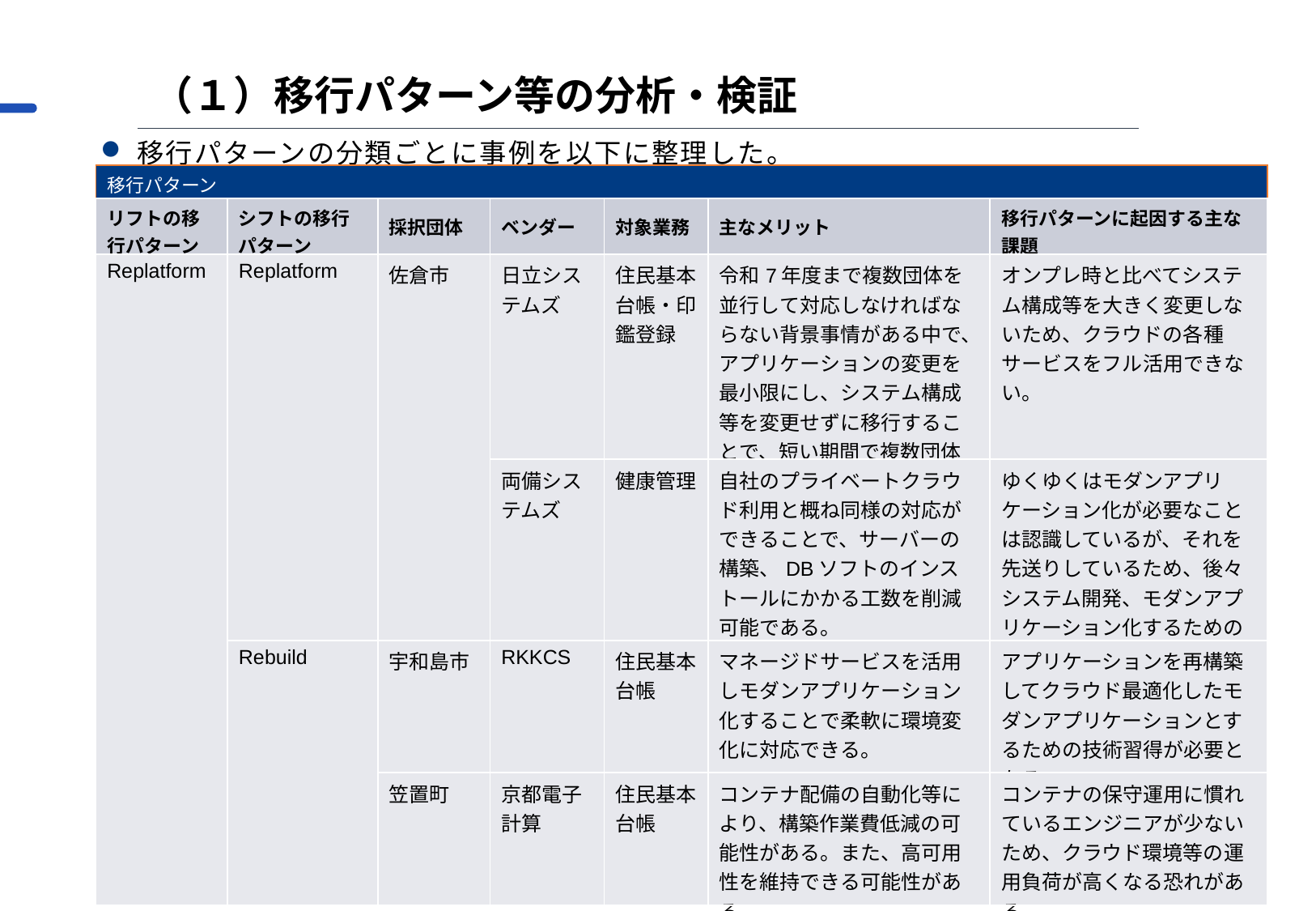

（１）移行パターン等の分析・検証
移行パターンの分類ごとに事例を以下に整理した。
| 移行パターン | 移行パターン |  |  |  |  |  |
| --- | --- | --- | --- | --- | --- | --- |
| リフトの移行パターン | シフトの移行 パターン | 採択団体 | ベンダー | 対象業務 | 主なメリット | 移行パターンに起因する主な課題 |
| Replatform | Replatform | 佐倉市 | 日立システムズ | 住民基本台帳・印鑑登録 | 令和7年度まで複数団体を並行して対応しなければならない背景事情がある中で、アプリケーションの変更を最小限にし、システム構成等を変更せずに移行することで、短い期間で複数団体のシフトに対応できる。 | オンプレ時と比べてシステム構成等を大きく変更しないため、クラウドの各種サービスをフル活用できない。 |
|  |  | B町 | 両備システムズ | 健康管理 | 自社のプライベートクラウド利用と概ね同様の対応ができることで、サーバーの構築、DBソフトのインストールにかかる工数を削減可能である。 | ゆくゆくはモダンアプリケーション化が必要なことは認識しているが、それを先送りしているため、後々システム開発、モダンアプリケーション化するための工期が必要となる。 |
|  | Rebuild | 宇和島市 | RKKCS | 住民基本台帳 | マネージドサービスを活用しモダンアプリケーション化することで柔軟に環境変化に対応できる。 | アプリケーションを再構築してクラウド最適化したモダンアプリケーションとするための技術習得が必要となる。 |
|  |  | 笠置町 | 京都電子計算 | 住民基本台帳 | コンテナ配備の自動化等により、構築作業費低減の可能性がある。また、高可用性を維持できる可能性がある。 | コンテナの保守運用に慣れているエンジニアが少ないため、クラウド環境等の運用負荷が高くなる恐れがある。 |
9